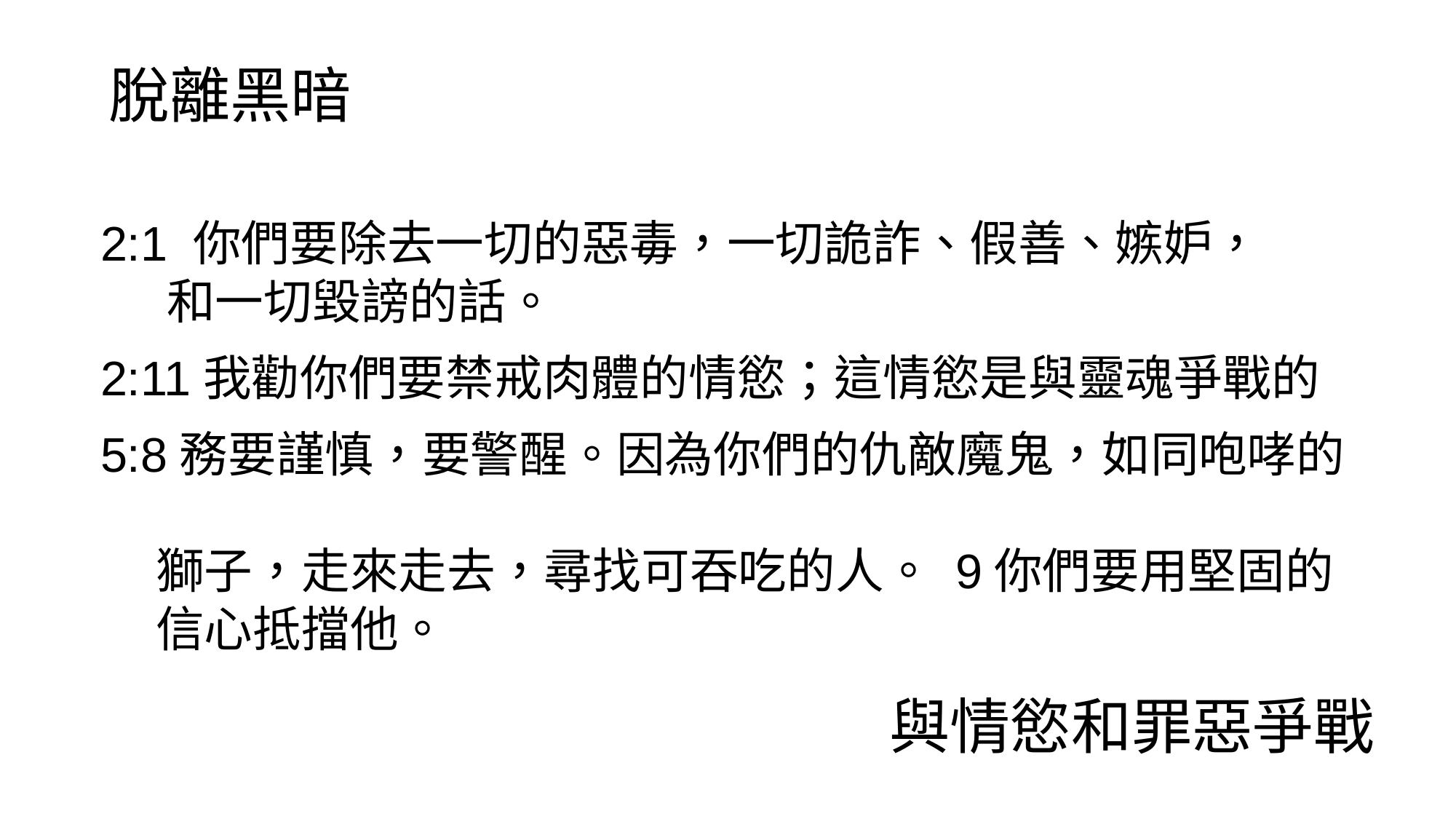

脫離黑暗
2:1 你們要除去一切的惡毒，一切詭詐、假善、嫉妒，
     和一切毀謗的話。
2:11我勸你們要禁戒肉體的情慾；這情慾是與靈魂爭戰的
5:8務要謹慎，要警醒。因為你們的仇敵魔鬼，如同咆哮的
    獅子，走來走去，尋找可吞吃的人。 9你們要用堅固的
    信心抵擋他。

與情慾和罪惡爭戰